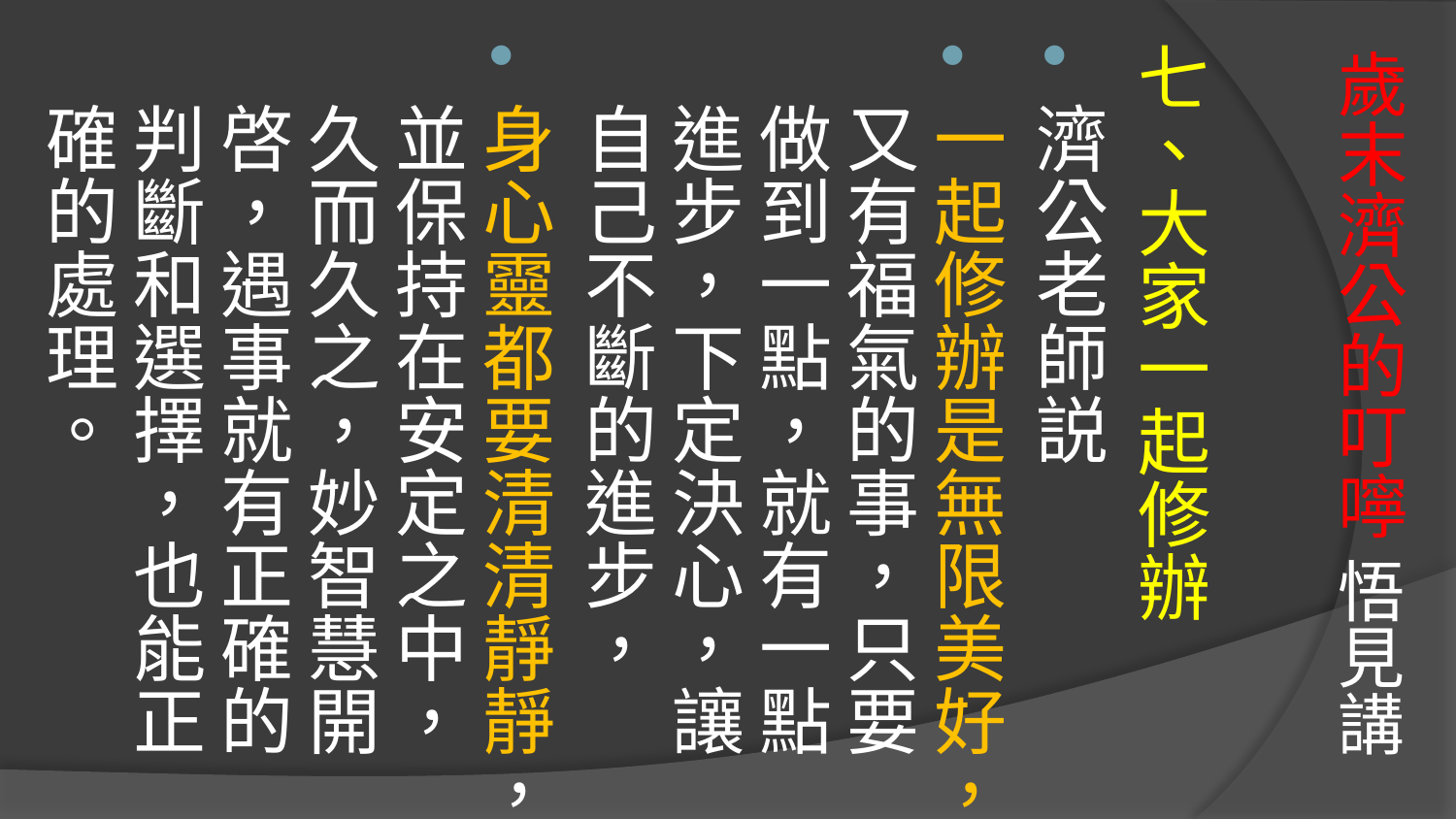

# 歲末濟公的叮嚀 悟見講
七、大家一起修辦
濟公老師説
一起修辦是無限美好，又有福氣的事，只要做到一點，就有一點進步，下定決心，讓自己不斷的進步，
身心靈都要清清靜靜，並保持在安定之中，久而久之，妙智慧開啓，遇事就有正確的判斷和選擇，也能正確的處理。